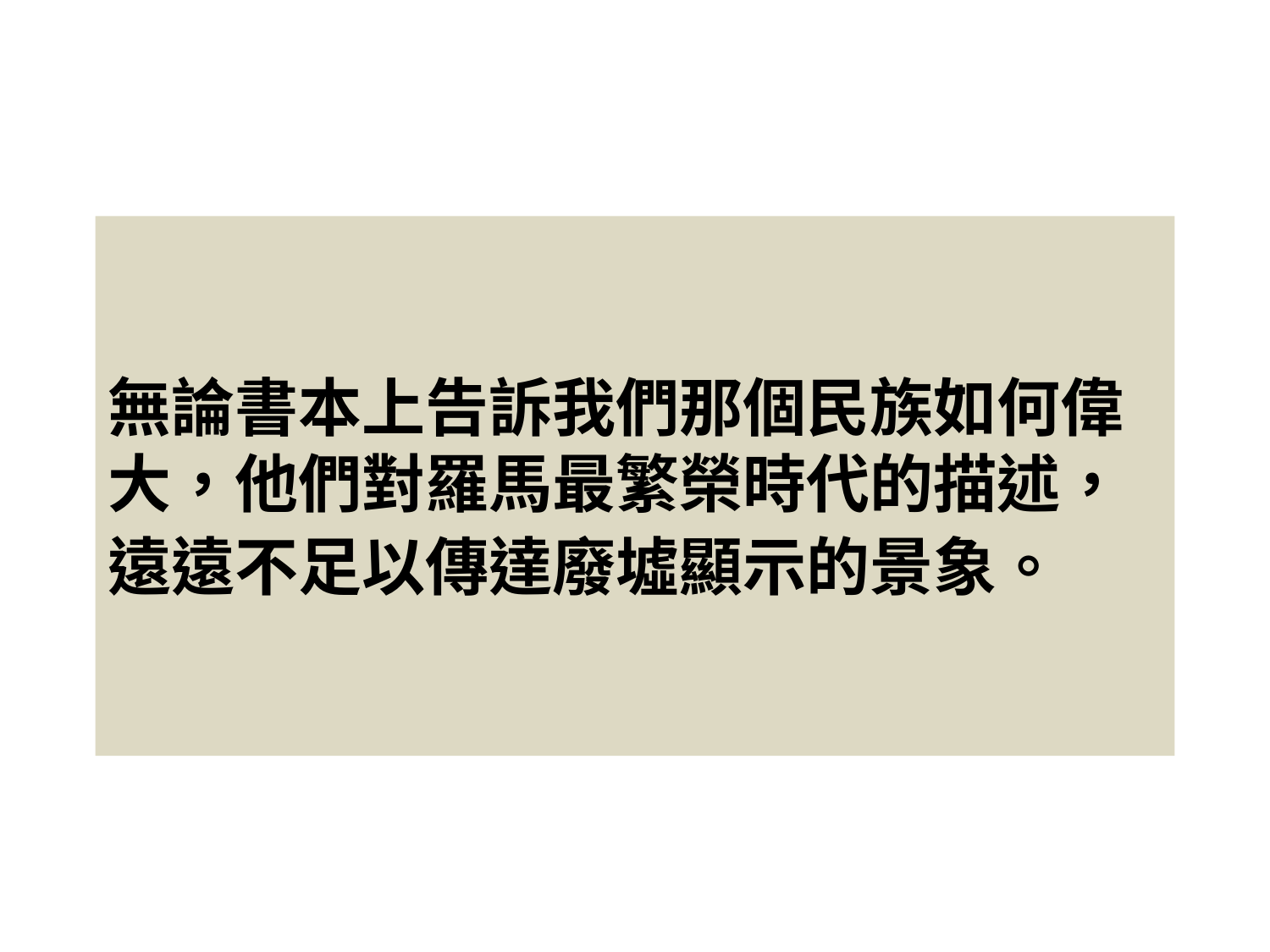

# 無論書本上告訴我們那個民族如何偉大，他們對羅馬最繁榮時代的描述，遠遠不足以傳達廢墟顯示的景象。